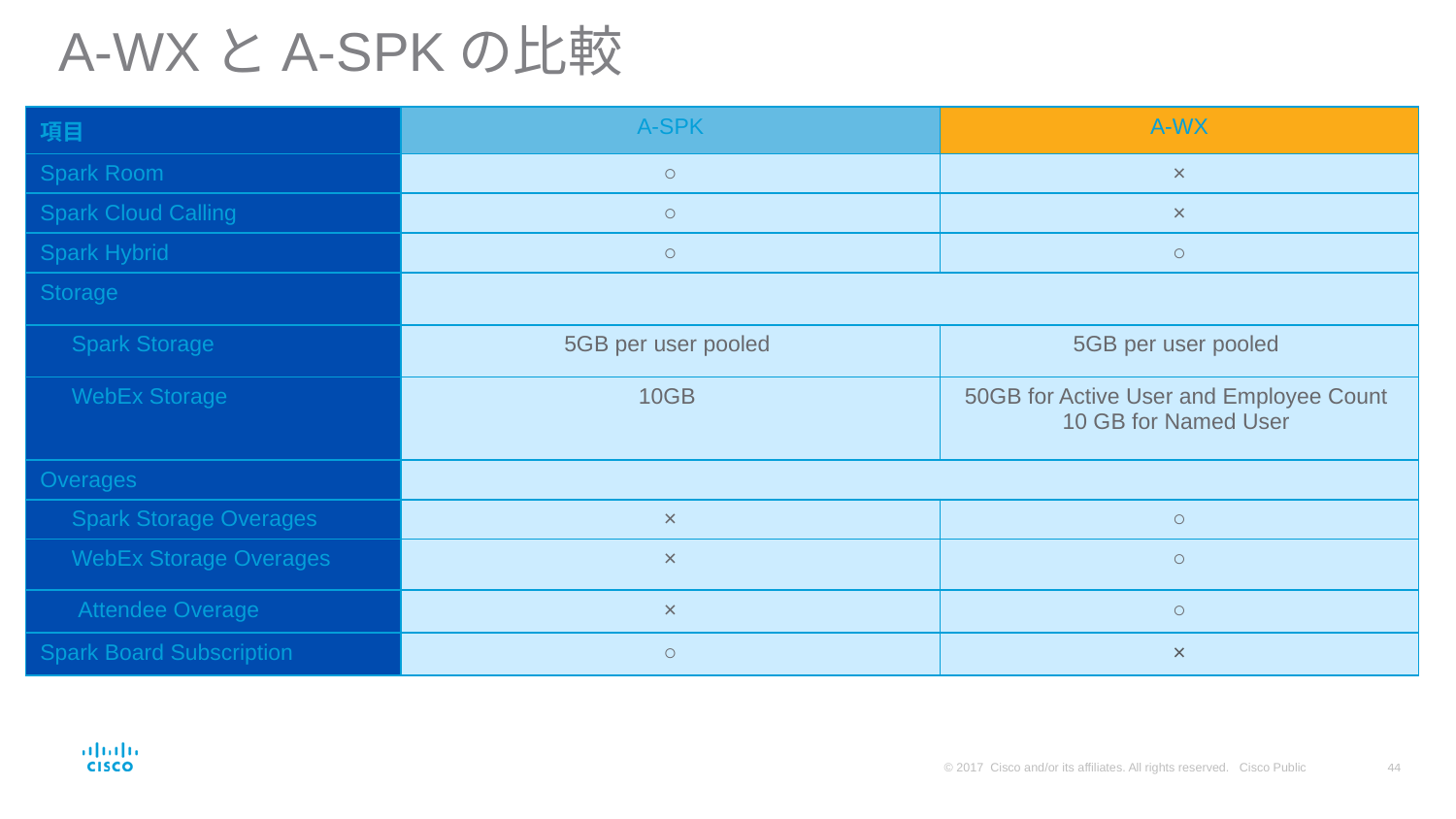

A-WXとA-SPKの比較
| 項目 | A-SPK | A-WX |
| --- | --- | --- |
| Spark Room | ○ | × |
| Spark Cloud Calling | ○ | × |
| Spark Hybrid | ○ | ○ |
| Storage |  |  |
| Spark Storage | 5GB per user pooled | 5GB per user pooled |
| WebEx Storage | 10GB | 50GB for Active User and Employee Count 10 GB for Named User |
| Overages |  |  |
| Spark Storage Overages | × | ○ |
| WebEx Storage Overages | × | ○ |
| Attendee Overage | × | ○ |
| Spark Board Subscription | ○ | × |